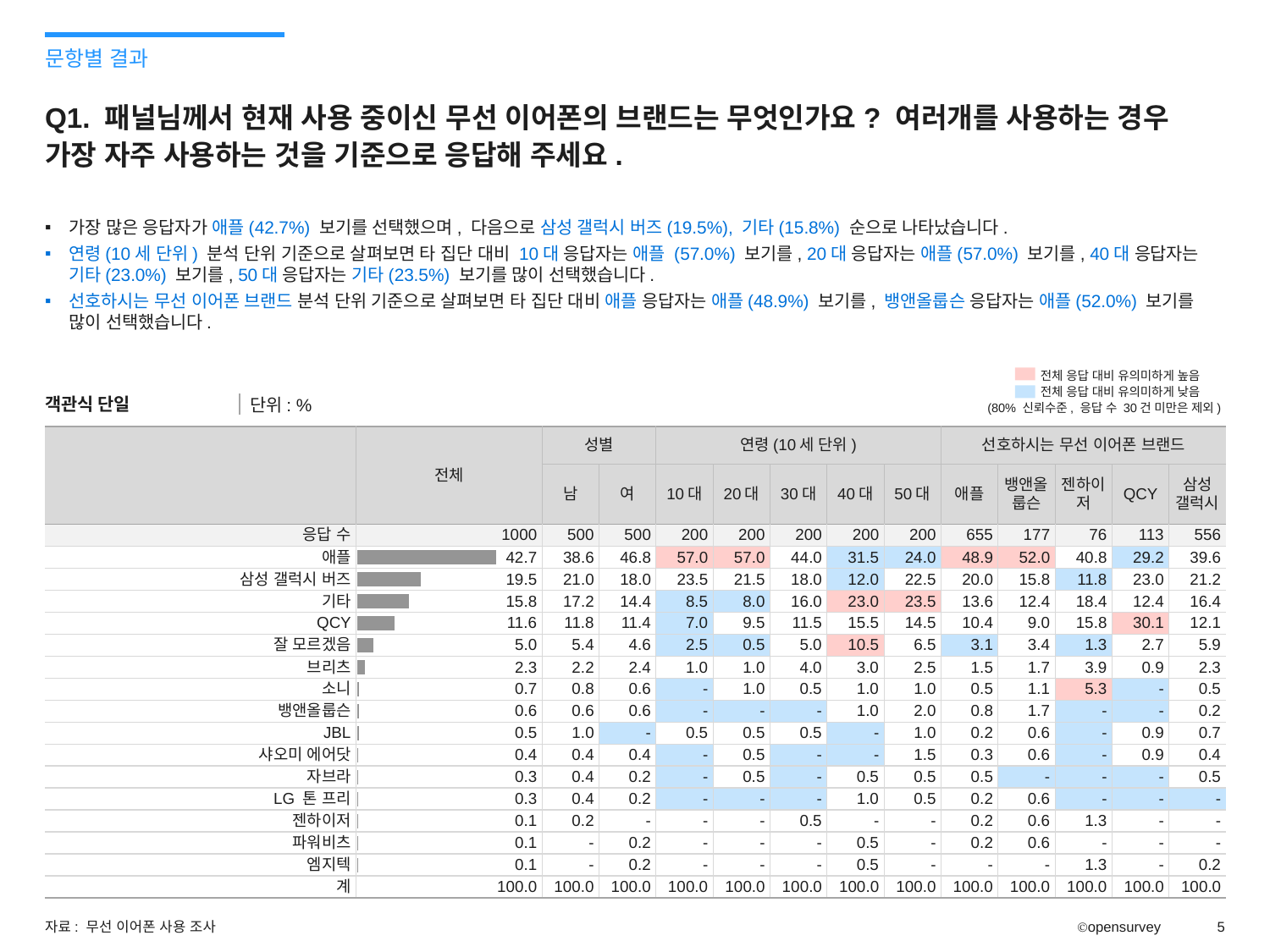

문항별 결과
# Q1. 패널님께서 현재 사용 중이신 무선 이어폰의 브랜드는 무엇인가요? 여러개를 사용하는 경우 가장 자주 사용하는 것을 기준으로 응답해 주세요.
가장 많은 응답자가 애플(42.7%) 보기를 선택했으며, 다음으로 삼성 갤럭시 버즈(19.5%), 기타(15.8%) 순으로 나타났습니다.
연령(10세 단위) 분석 단위 기준으로 살펴보면 타 집단 대비 10대 응답자는 애플 (57.0%) 보기를, 20대 응답자는 애플(57.0%) 보기를, 40대 응답자는 기타(23.0%) 보기를, 50대 응답자는 기타(23.5%) 보기를 많이 선택했습니다.
선호하시는 무선 이어폰 브랜드 분석 단위 기준으로 살펴보면 타 집단 대비 애플 응답자는 애플(48.9%) 보기를, 뱅앤올룹슨 응답자는 애플(52.0%) 보기를 많이 선택했습니다.
H
전체 응답 대비 유의미하게 높음
전체 응답 대비 유의미하게 낮음
L
객관식 단일
단위: %
(80% 신뢰수준, 응답 수 30건 미만은 제외)
|  | 전체 | 성별 |  | 연령(10세 단위) |  |  |  |  | 선호하시는 무선 이어폰 브랜드 |  |  |  |  |
| --- | --- | --- | --- | --- | --- | --- | --- | --- | --- | --- | --- | --- | --- |
|  |  | 남 | 여 | 10대 | 20대 | 30대 | 40대 | 50대 | 애플 | 뱅앤올룹슨 | 젠하이저 | QCY | 삼성 갤럭시 |
| 응답 수 | 1000 | 500 | 500 | 200 | 200 | 200 | 200 | 200 | 655 | 177 | 76 | 113 | 556 |
| 애플 | 42.7 | 38.6 | 46.8 | 57.0 | 57.0 | 44.0 | 31.5 | 24.0 | 48.9 | 52.0 | 40.8 | 29.2 | 39.6 |
| 삼성 갤럭시 버즈 | 19.5 | 21.0 | 18.0 | 23.5 | 21.5 | 18.0 | 12.0 | 22.5 | 20.0 | 15.8 | 11.8 | 23.0 | 21.2 |
| 기타 | 15.8 | 17.2 | 14.4 | 8.5 | 8.0 | 16.0 | 23.0 | 23.5 | 13.6 | 12.4 | 18.4 | 12.4 | 16.4 |
| QCY | 11.6 | 11.8 | 11.4 | 7.0 | 9.5 | 11.5 | 15.5 | 14.5 | 10.4 | 9.0 | 15.8 | 30.1 | 12.1 |
| 잘 모르겠음 | 5.0 | 5.4 | 4.6 | 2.5 | 0.5 | 5.0 | 10.5 | 6.5 | 3.1 | 3.4 | 1.3 | 2.7 | 5.9 |
| 브리츠 | 2.3 | 2.2 | 2.4 | 1.0 | 1.0 | 4.0 | 3.0 | 2.5 | 1.5 | 1.7 | 3.9 | 0.9 | 2.3 |
| 소니 | 0.7 | 0.8 | 0.6 | - | 1.0 | 0.5 | 1.0 | 1.0 | 0.5 | 1.1 | 5.3 | - | 0.5 |
| 뱅앤올룹슨 | 0.6 | 0.6 | 0.6 | - | - | - | 1.0 | 2.0 | 0.8 | 1.7 | - | - | 0.2 |
| JBL | 0.5 | 1.0 | - | 0.5 | 0.5 | 0.5 | - | 1.0 | 0.2 | 0.6 | - | 0.9 | 0.7 |
| 샤오미 에어닷 | 0.4 | 0.4 | 0.4 | - | 0.5 | - | - | 1.5 | 0.3 | 0.6 | - | 0.9 | 0.4 |
| 자브라 | 0.3 | 0.4 | 0.2 | - | 0.5 | - | 0.5 | 0.5 | 0.5 | - | - | - | 0.5 |
| LG 톤 프리 | 0.3 | 0.4 | 0.2 | - | - | - | 1.0 | 0.5 | 0.2 | 0.6 | - | - | - |
| 젠하이저 | 0.1 | 0.2 | - | - | - | 0.5 | - | - | 0.2 | 0.6 | 1.3 | - | - |
| 파워비츠 | 0.1 | - | 0.2 | - | - | - | 0.5 | - | 0.2 | 0.6 | - | - | - |
| 엠지텍 | 0.1 | - | 0.2 | - | - | - | 0.5 | - | - | - | 1.3 | - | 0.2 |
| 계 | 100.0 | 100.0 | 100.0 | 100.0 | 100.0 | 100.0 | 100.0 | 100.0 | 100.0 | 100.0 | 100.0 | 100.0 | 100.0 |

### Chart

| Category | 42.7 |
|---|---|
자료: 무선 이어폰 사용 조사
Ⓒopensurvey
5